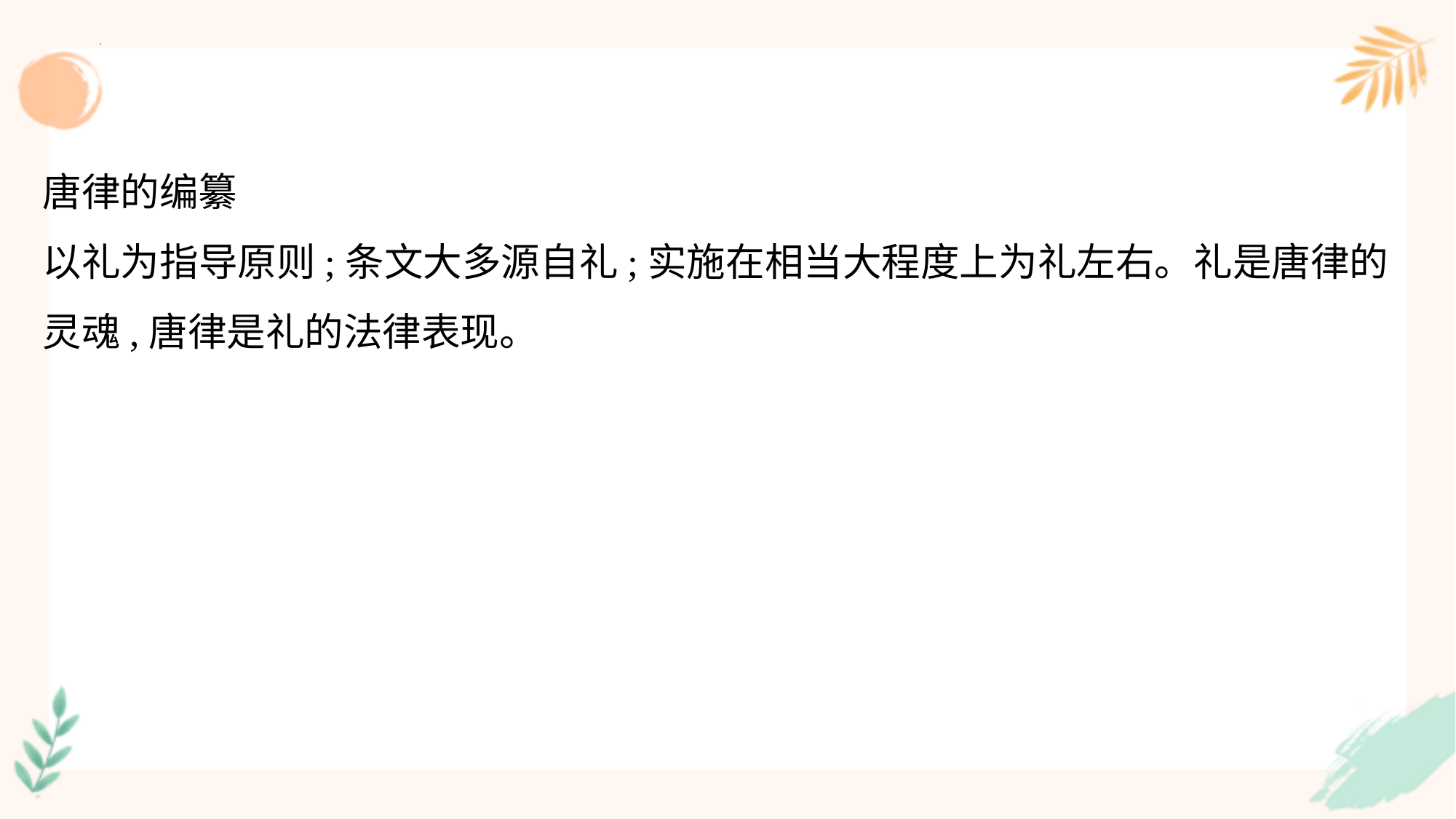

唐律的编纂
以礼为指导原则;条文大多源自礼;实施在相当大程度上为礼左右。礼是唐律的灵魂,唐律是礼的法律表现。